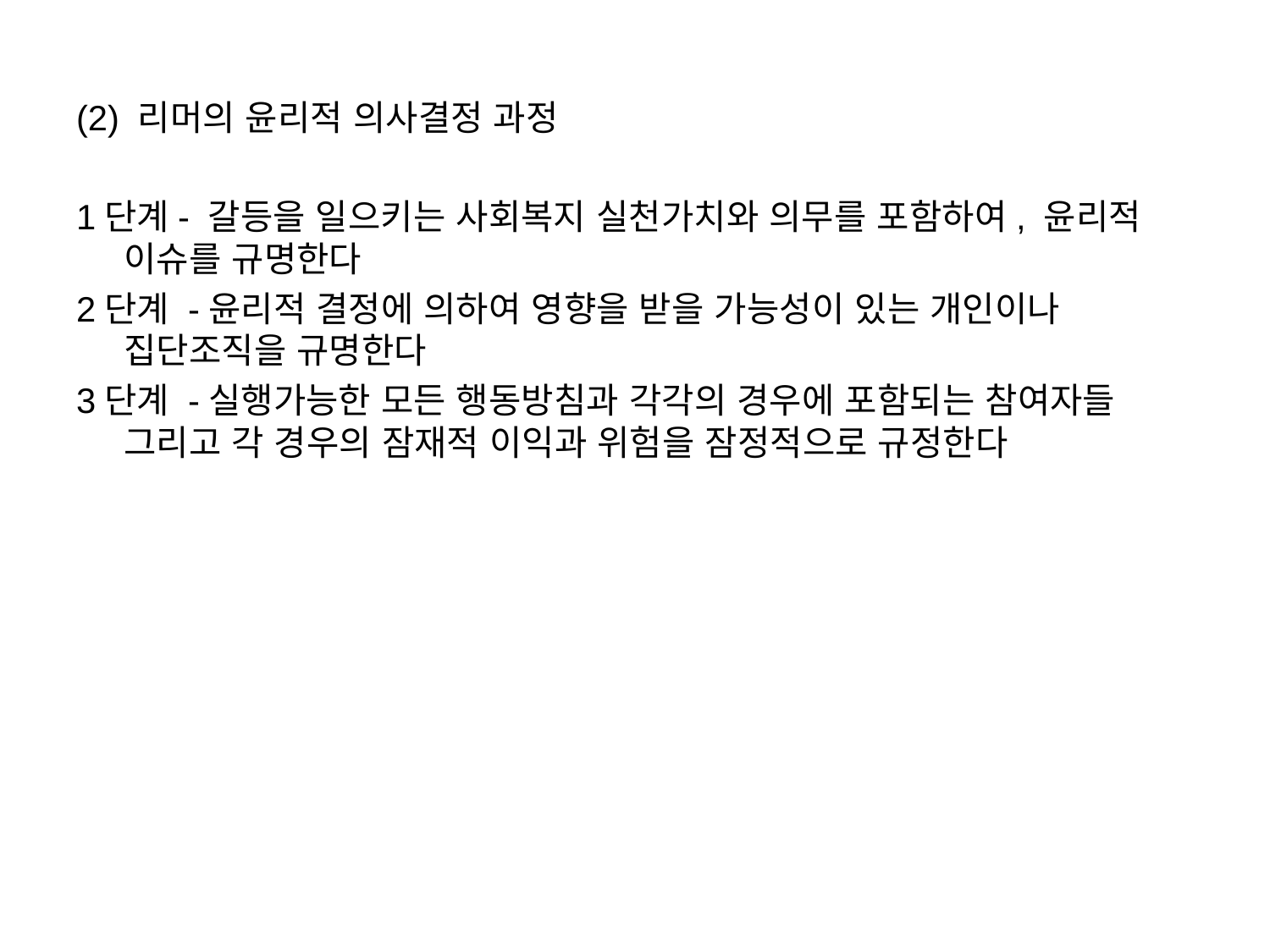

(2) 리머의 윤리적 의사결정 과정

1단계- 갈등을 일으키는 사회복지 실천가치와 의무를 포함하여, 윤리적 이슈를 규명한다
2단계 -윤리적 결정에 의하여 영향을 받을 가능성이 있는 개인이나 집단조직을 규명한다
3단계 -실행가능한 모든 행동방침과 각각의 경우에 포함되는 참여자들 그리고 각 경우의 잠재적 이익과 위험을 잠정적으로 규정한다